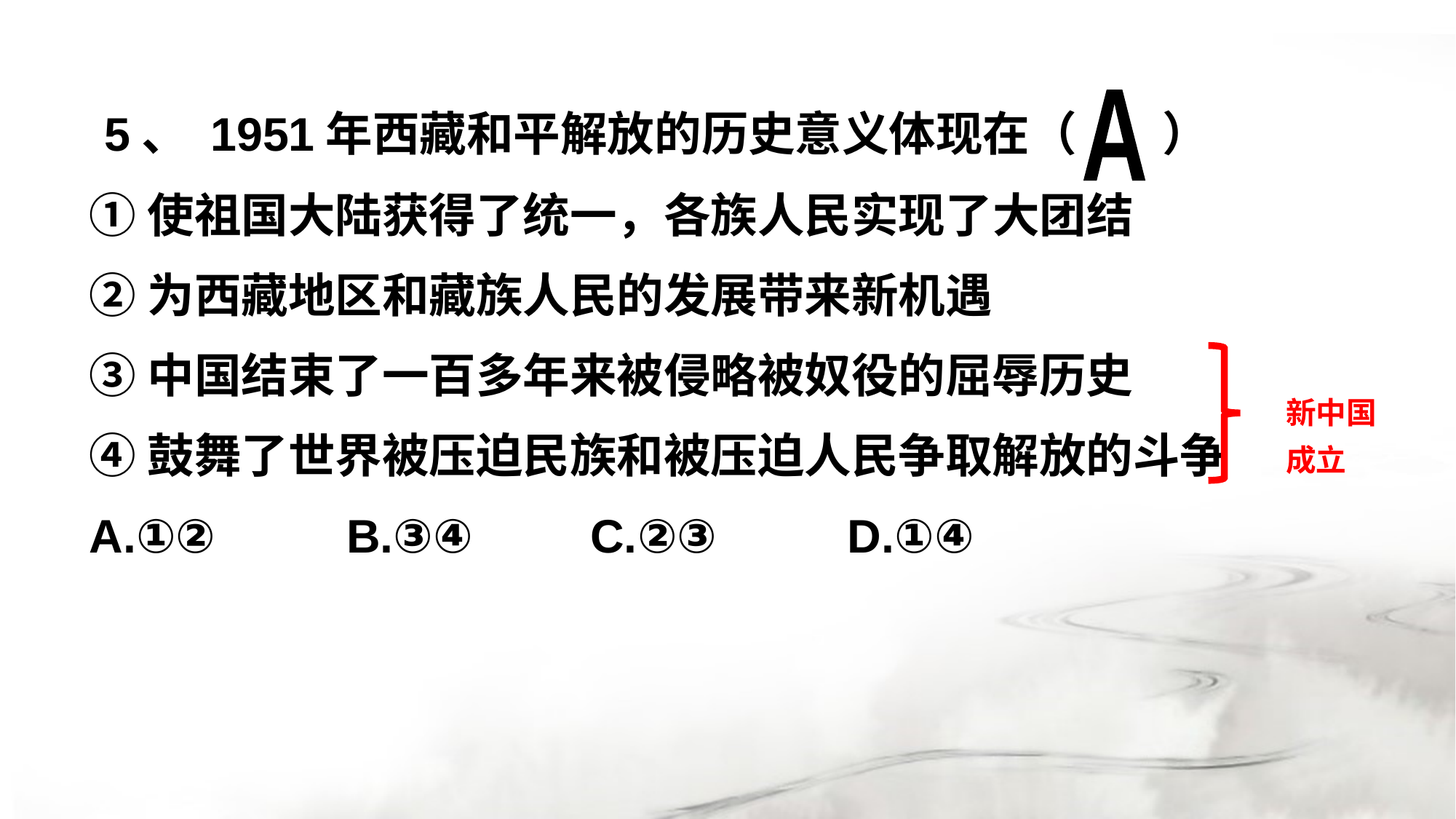

#
 5、 1951年西藏和平解放的历史意义体现在（        ）
①使祖国大陆获得了统一，各族人民实现了大团结
②为西藏地区和藏族人民的发展带来新机遇
③中国结束了一百多年来被侵略被奴役的屈辱历史
④鼓舞了世界被压迫民族和被压迫人民争取解放的斗争
A.①②          B.③④         C.②③          D.①④
A

新中国成立